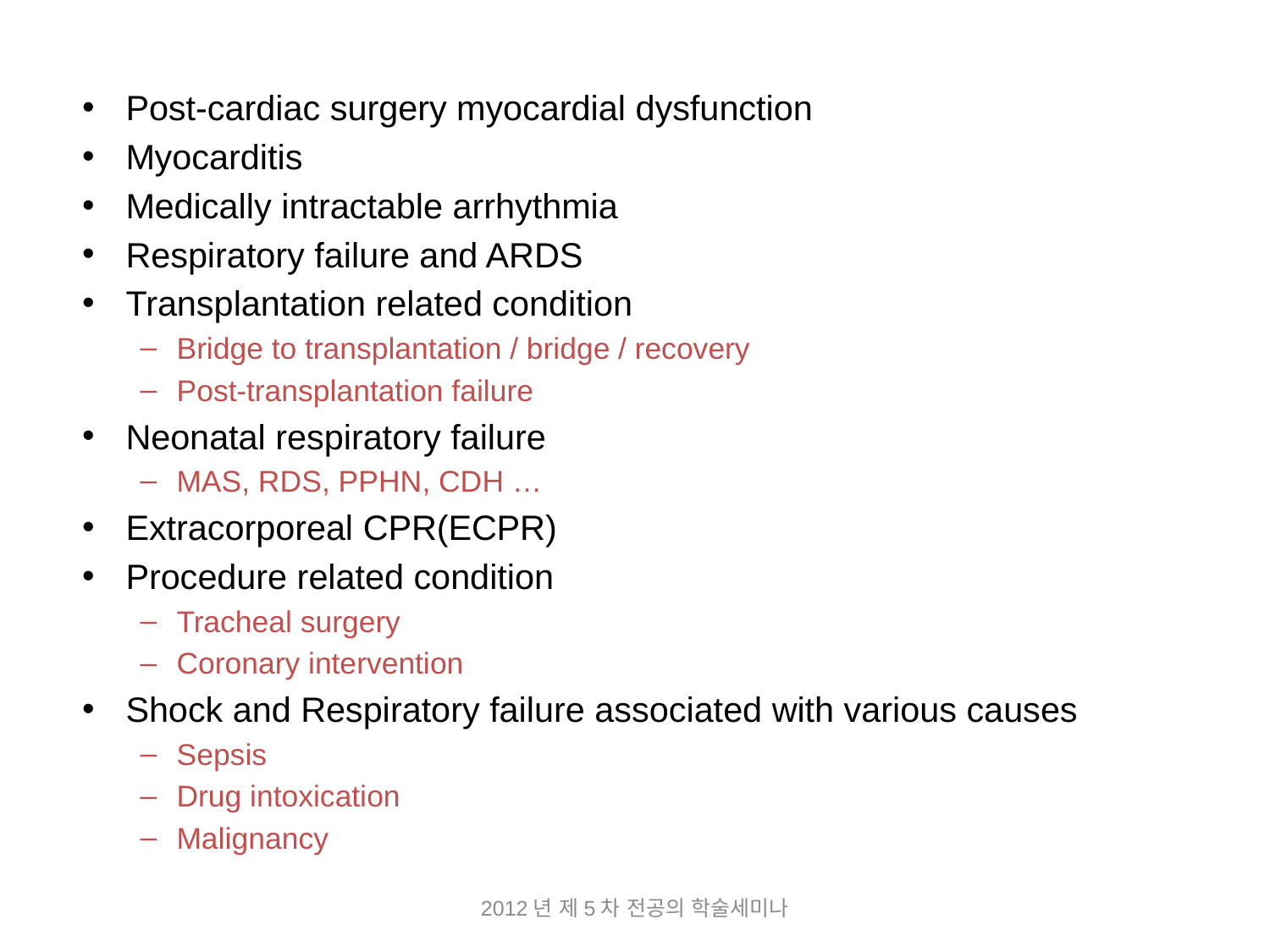

Post-cardiac surgery myocardial dysfunction
Myocarditis
Medically intractable arrhythmia
Respiratory failure and ARDS
Transplantation related condition
Bridge to transplantation / bridge / recovery
Post-transplantation failure
Neonatal respiratory failure
MAS, RDS, PPHN, CDH …
Extracorporeal CPR(ECPR)
Procedure related condition
Tracheal surgery
Coronary intervention
Shock and Respiratory failure associated with various causes
Sepsis
Drug intoxication
Malignancy

2012년 제5차 전공의 학술세미나